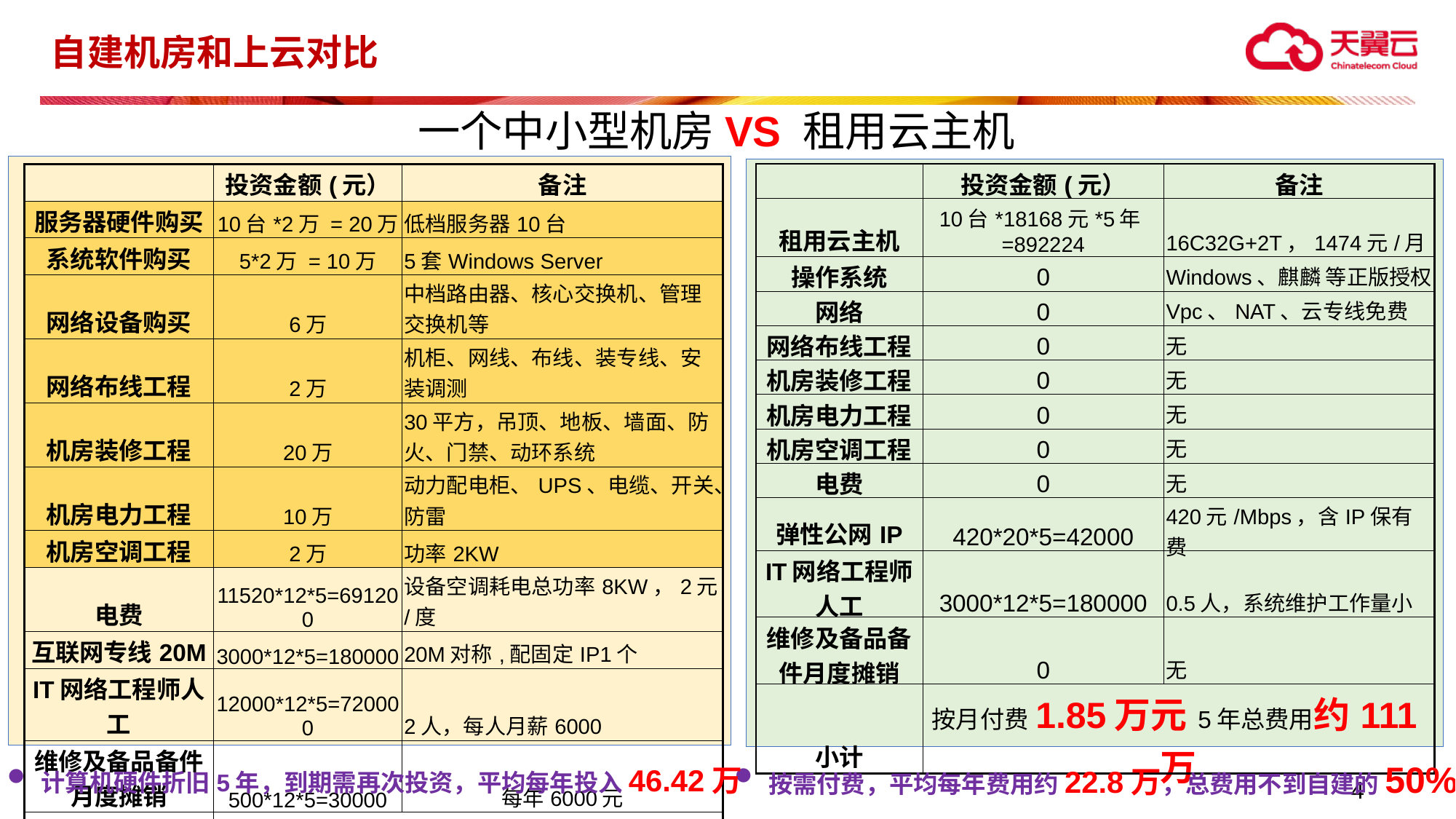

# 自建机房和上云对比
一个中小型机房VS 租用云主机

|  | 投资金额(元） | 备注 |
| --- | --- | --- |
| 租用云主机 | 10台\*18168元\*5年=892224 | 16C32G+2T，1474元/月 |
| 操作系统 | 0 | Windows、麒麟 等正版授权 |
| 网络 | 0 | Vpc、NAT、云专线免费 |
| 网络布线工程 | 0 | 无 |
| 机房装修工程 | 0 | 无 |
| 机房电力工程 | 0 | 无 |
| 机房空调工程 | 0 | 无 |
| 电费 | 0 | 无 |
| 弹性公网IP | 420\*20\*5=42000 | 420元/Mbps，含IP保有费 |
| IT网络工程师人工 | 3000\*12\*5=180000 | 0.5人，系统维护工作量小 |
| 维修及备品备件月度摊销 | 0 | 无 |
| 小计 | 按月付费1.85万元5年总费用约111万 |  |
|  | 投资金额(元） | 备注 |
| --- | --- | --- |
| 服务器硬件购买 | 10台\*2万 = 20万 | 低档服务器10台 |
| 系统软件购买 | 5\*2万 = 10万 | 5套Windows Server |
| 网络设备购买 | 6万 | 中档路由器、核心交换机、管理交换机等 |
| 网络布线工程 | 2万 | 机柜、网线、布线、装专线、安装调测 |
| 机房装修工程 | 20万 | 30平方，吊顶、地板、墙面、防火、门禁、动环系统 |
| 机房电力工程 | 10万 | 动力配电柜、UPS、电缆、开关、防雷 |
| 机房空调工程 | 2万 | 功率2KW |
| 电费 | 11520\*12\*5=691200 | 设备空调耗电总功率8KW，2元/度 |
| 互联网专线20M | 3000\*12\*5=180000 | 20M对称,配固定IP1个 |
| IT网络工程师人工 | 12000\*12\*5=720000 | 2人，每人月薪6000 |
| 维修及备品备件月度摊销 | 500\*12\*5=30000 | 每年6000元 |
| 小计 | 一次性投资70万，5年总费用232.12万 |  |
按需付费，平均每年费用约22.8万，总费用不到自建的50%
计算机硬件折旧5年，到期需再次投资，平均每年投入46.42万